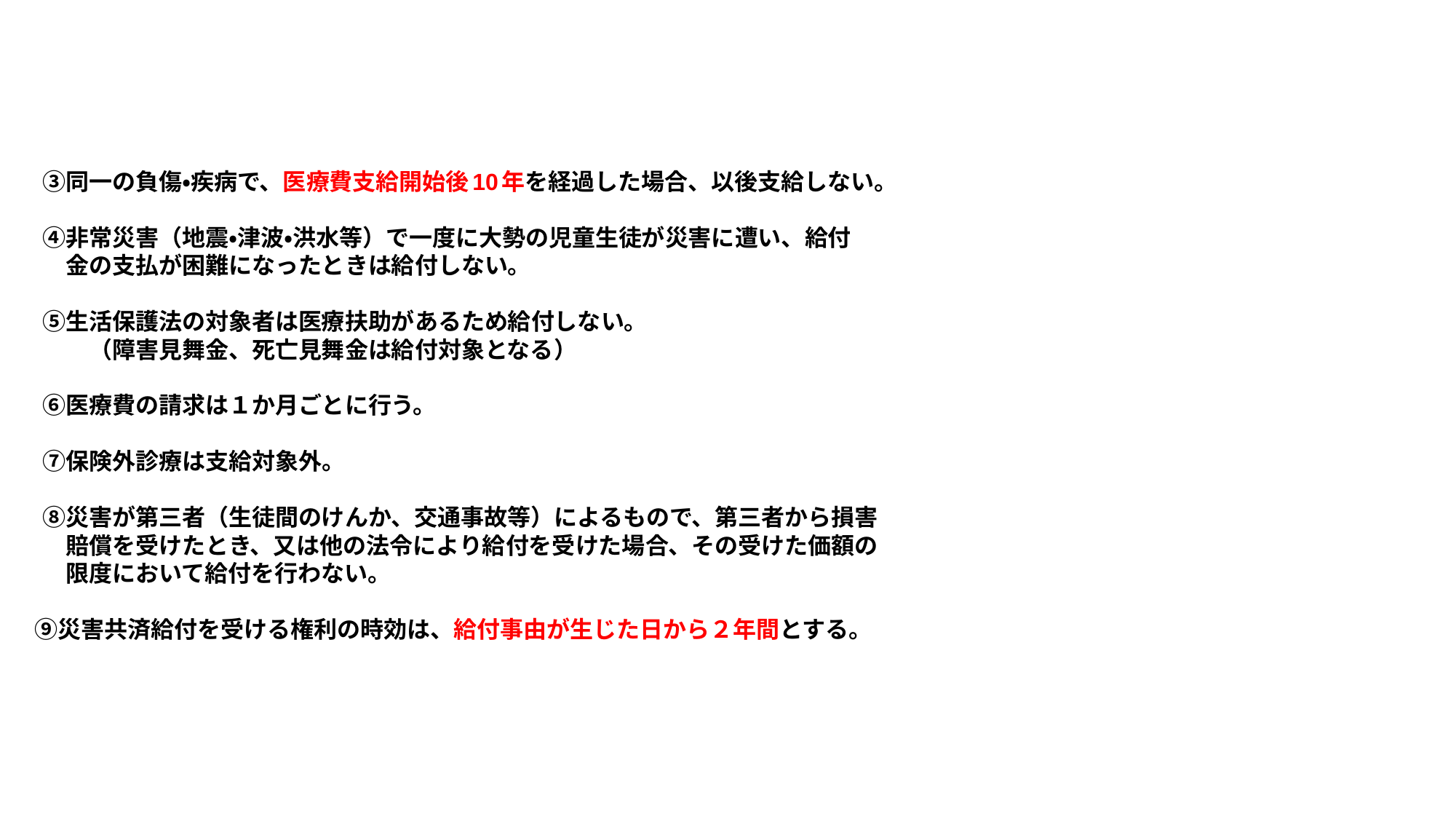

# ③同一の負傷・疾病で、医療費支給開始後10年を経過した場合、以後支給しない。 　④非常災害（地震・津波・洪水等）で一度に大勢の児童生徒が災害に遭い、給付 　　金の支払が困難になったときは給付しない。 　⑤生活保護法の対象者は医療扶助があるため給付しない。 　　　（障害見舞金、死亡見舞金は給付対象となる） 　⑥医療費の請求は１か月ごとに行う。 　 　⑦保険外診療は支給対象外。 　⑧災害が第三者（生徒間のけんか、交通事故等）によるもので、第三者から損害 　　賠償を受けたとき、又は他の法令により給付を受けた場合、その受けた価額の 　　限度において給付を行わない。 ⑨災害共済給付を受ける権利の時効は、給付事由が生じた日から２年間とする。